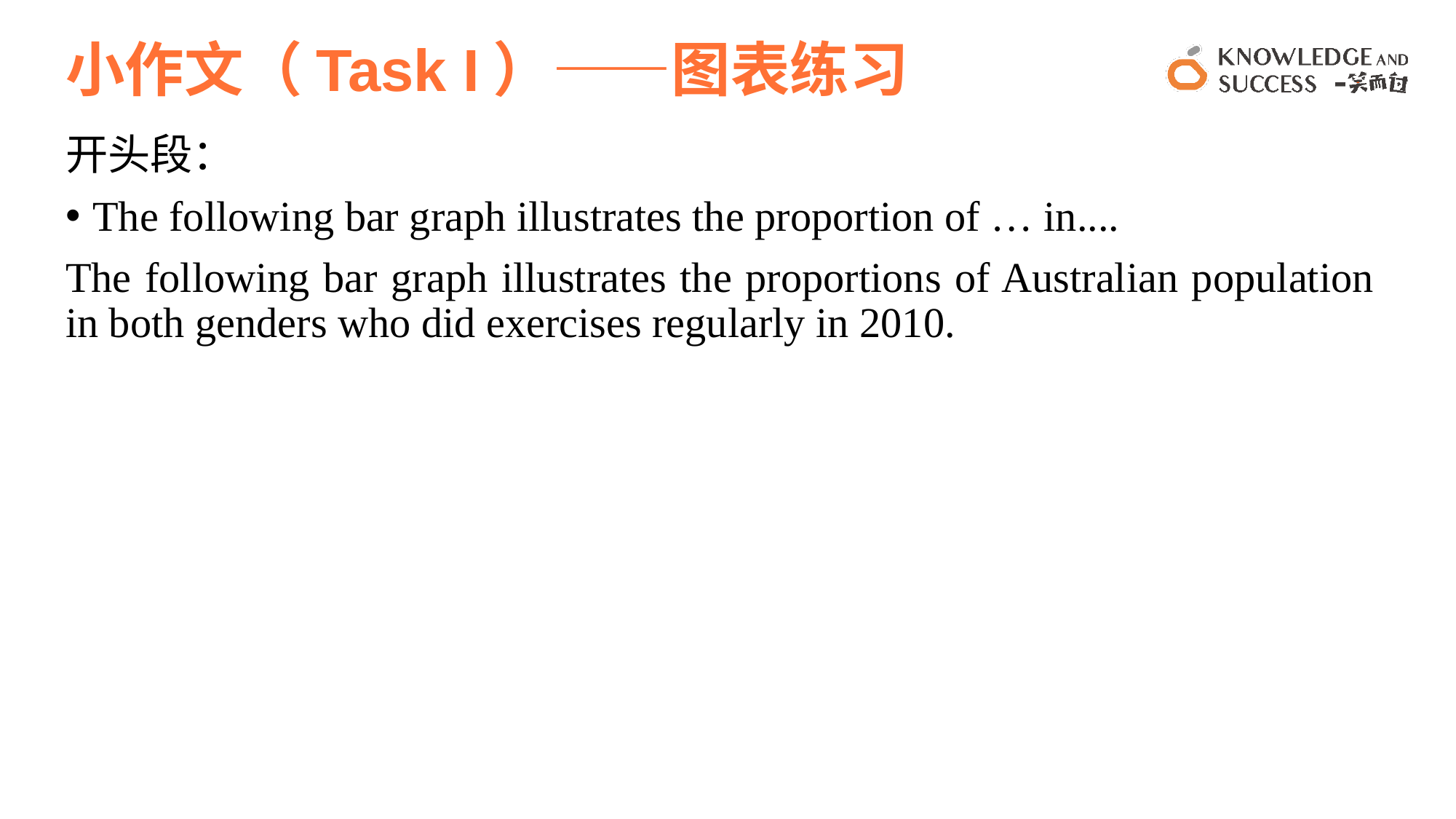

# 小作文（Task I）——图表练习
开头段：
The following bar graph illustrates the proportion of … in....
The following bar graph illustrates the proportions of Australian population in both genders who did exercises regularly in 2010.

27